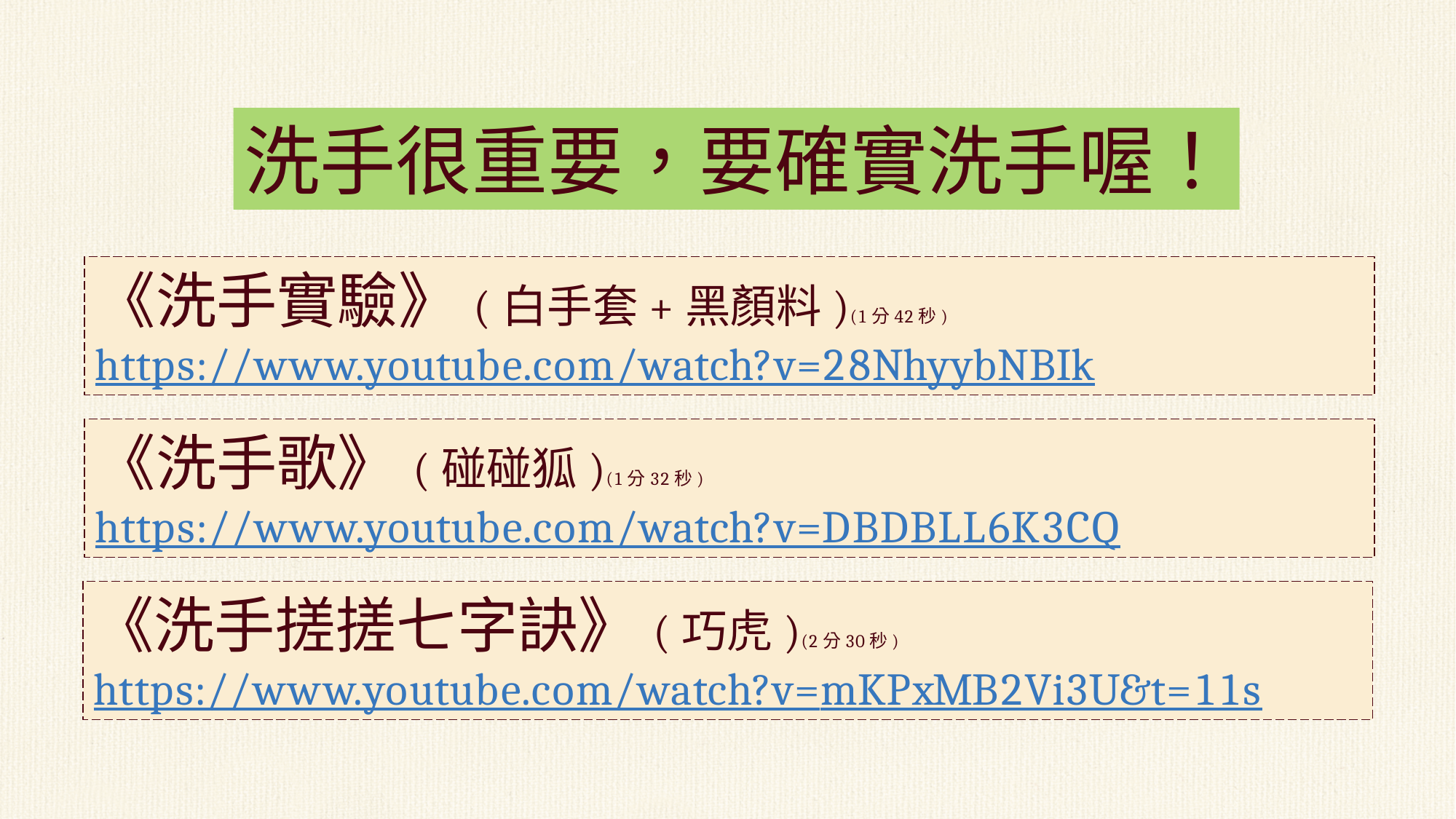

洗手很重要，要確實洗手喔！
《洗手實驗》(白手套+黑顏料)(1分42秒)
https://www.youtube.com/watch?v=28NhyybNBIk
《洗手歌》(碰碰狐)(1分32秒)
https://www.youtube.com/watch?v=DBDBLL6K3CQ
《洗手搓搓七字訣》(巧虎)(2分30秒)
https://www.youtube.com/watch?v=mKPxMB2Vi3U&t=11s